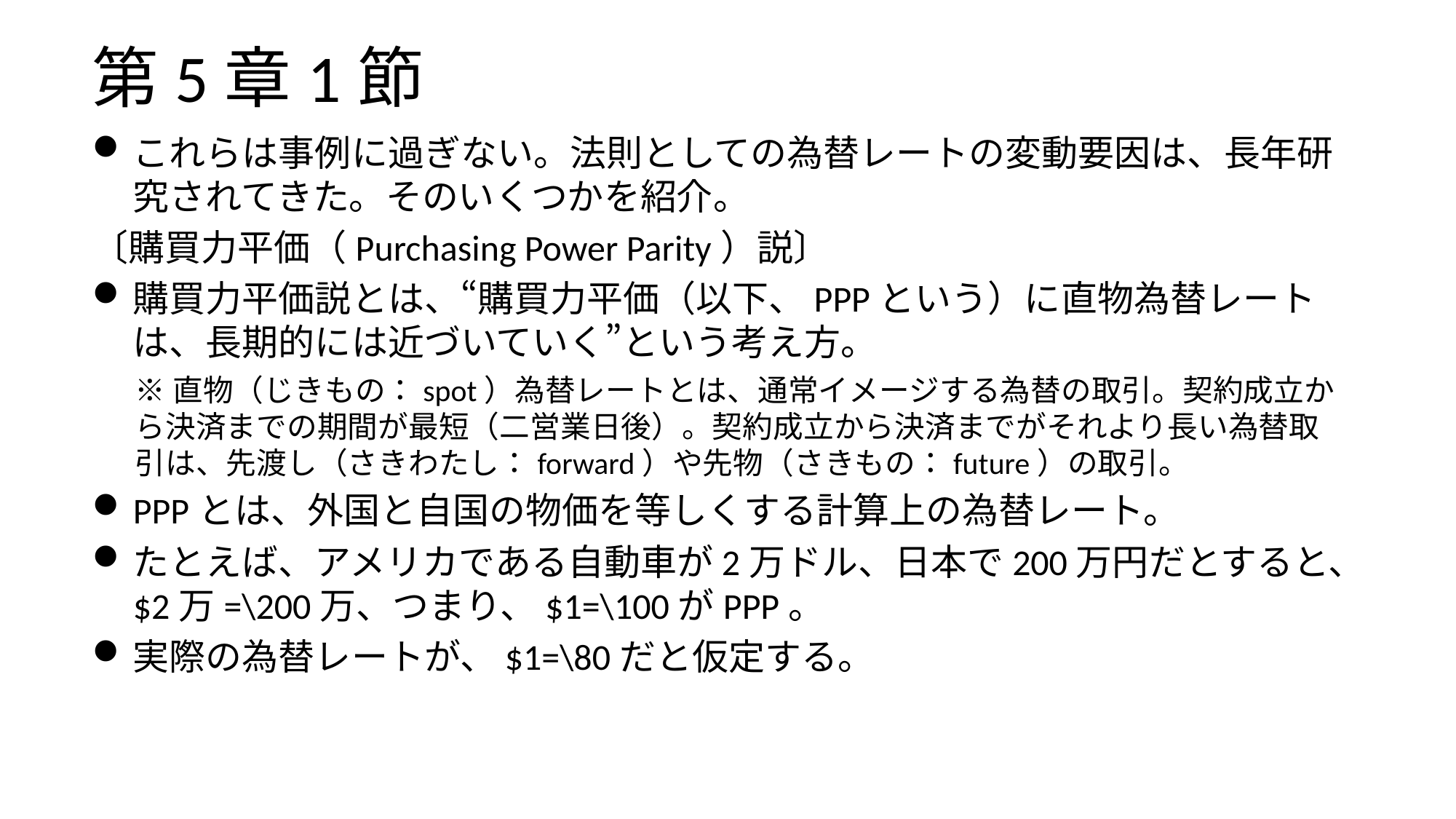

# 第5章1節
これらは事例に過ぎない。法則としての為替レートの変動要因は、長年研究されてきた。そのいくつかを紹介。
〔購買力平価（Purchasing Power Parity）説〕
購買力平価説とは、“購買力平価（以下、PPPという）に直物為替レートは、長期的には近づいていく”という考え方。
※直物（じきもの：spot）為替レートとは、通常イメージする為替の取引。契約成立から決済までの期間が最短（二営業日後）。契約成立から決済までがそれより長い為替取引は、先渡し（さきわたし：forward）や先物（さきもの：future）の取引。
PPPとは、外国と自国の物価を等しくする計算上の為替レート。
たとえば、アメリカである自動車が2万ドル、日本で200万円だとすると、$2万=\200万、つまり、$1=\100がPPP。
実際の為替レートが、$1=\80だと仮定する。